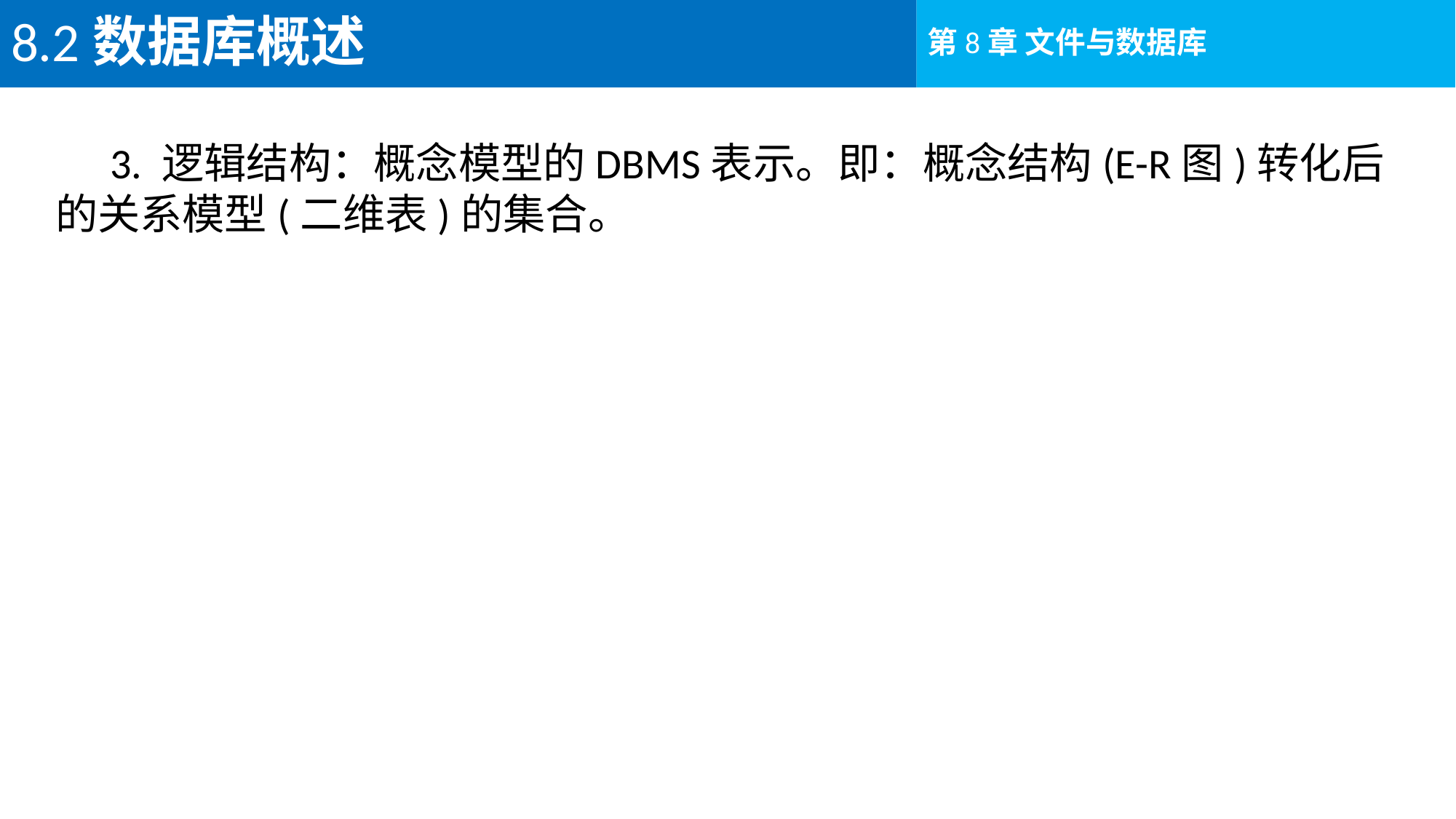

# 8.2数据库概述
3. 逻辑结构：概念模型的DBMS表示。即：概念结构(E-R图)转化后的关系模型(二维表)的集合。